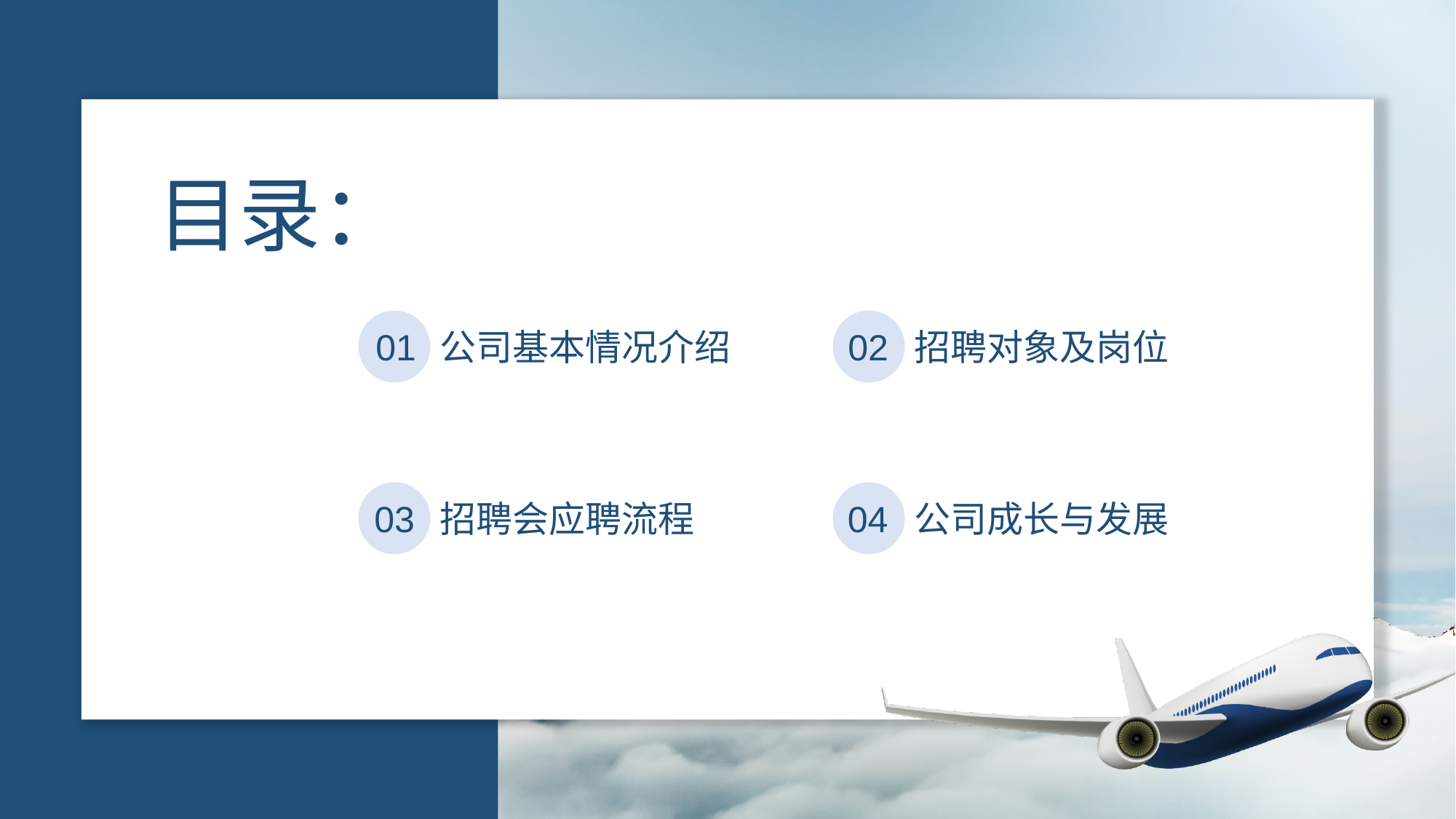

目录：

01
公司基本情况介绍

02
招聘对象及岗位

03
招聘会应聘流程

04
公司成长与发展